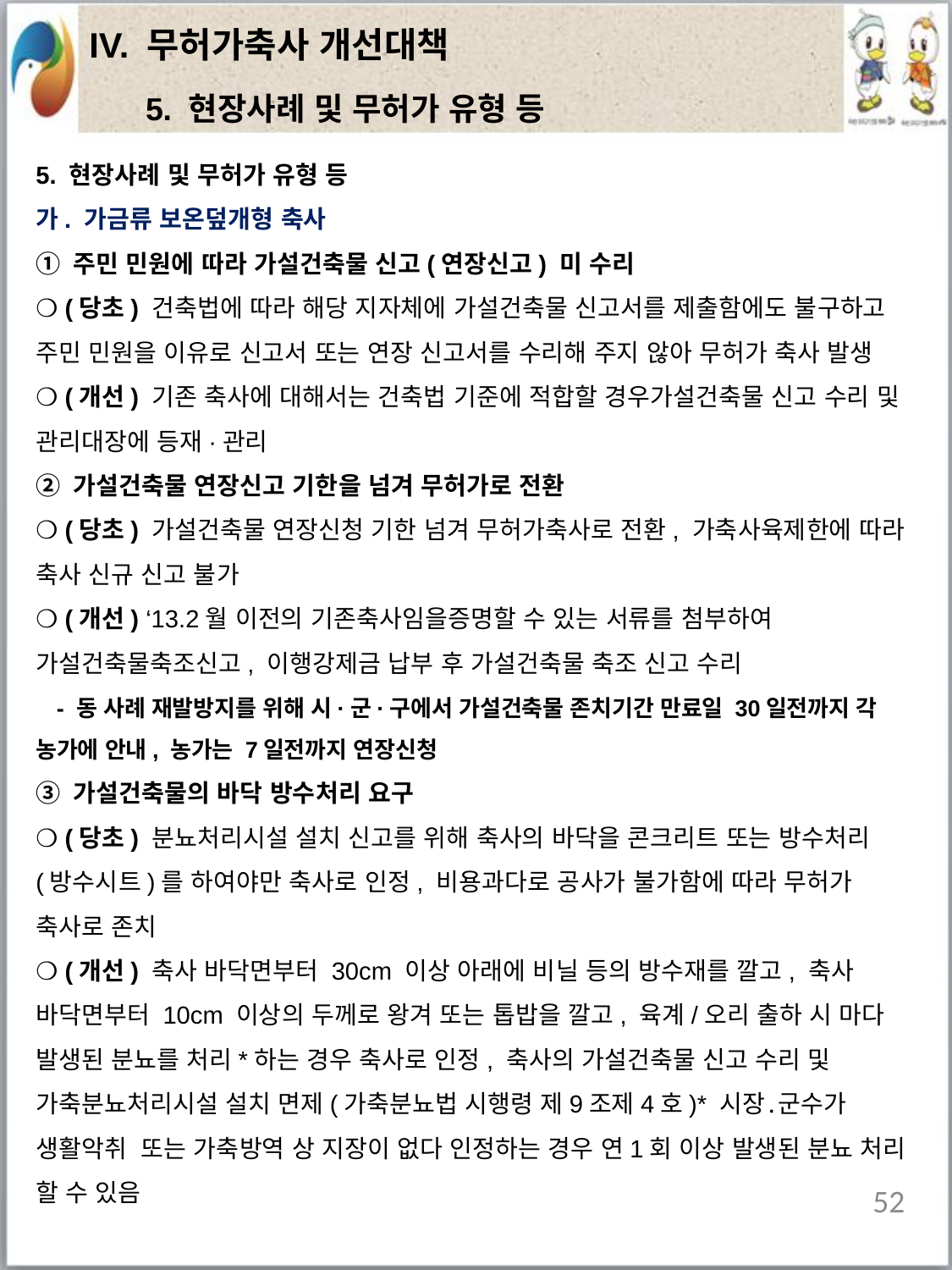

| IV. 무허가축사 개선대책 |
| --- |
5. 현장사례 및 무허가 유형 등
5. 현장사례 및 무허가 유형 등
가. 가금류 보온덮개형 축사
① 주민 민원에 따라 가설건축물 신고(연장신고) 미 수리
❍ (당초) 건축법에 따라 해당 지자체에 가설건축물 신고서를 제출함에도 불구하고 주민 민원을 이유로 신고서 또는 연장 신고서를 수리해 주지 않아 무허가 축사 발생
❍ (개선) 기존 축사에 대해서는 건축법 기준에 적합할 경우가설건축물 신고 수리 및 관리대장에 등재·관리
② 가설건축물 연장신고 기한을 넘겨 무허가로 전환
❍ (당초) 가설건축물 연장신청 기한 넘겨 무허가축사로 전환, 가축사육제한에 따라 축사 신규 신고 불가
❍ (개선) ‘13.2월 이전의 기존축사임을증명할 수 있는 서류를 첨부하여 가설건축물축조신고, 이행강제금 납부 후 가설건축물 축조 신고 수리
   - 동 사례 재발방지를 위해 시·군·구에서 가설건축물 존치기간 만료일 30일전까지 각 농가에 안내, 농가는 7일전까지 연장신청
③ 가설건축물의 바닥 방수처리 요구
❍ (당초) 분뇨처리시설 설치 신고를 위해 축사의 바닥을 콘크리트 또는 방수처리(방수시트)를 하여야만 축사로 인정, 비용과다로 공사가 불가함에 따라 무허가 축사로 존치
❍ (개선) 축사 바닥면부터 30cm 이상 아래에 비닐 등의 방수재를 깔고, 축사 바닥면부터 10cm 이상의 두께로 왕겨 또는 톱밥을 깔고, 육계/오리 출하 시 마다 발생된 분뇨를 처리*하는 경우 축사로 인정, 축사의 가설건축물 신고 수리 및 가축분뇨처리시설 설치 면제(가축분뇨법 시행령 제9조제4호)* 시장․군수가 생활악취  또는 가축방역 상 지장이 없다 인정하는 경우 연1회 이상 발생된 분뇨 처리 할 수 있음

52